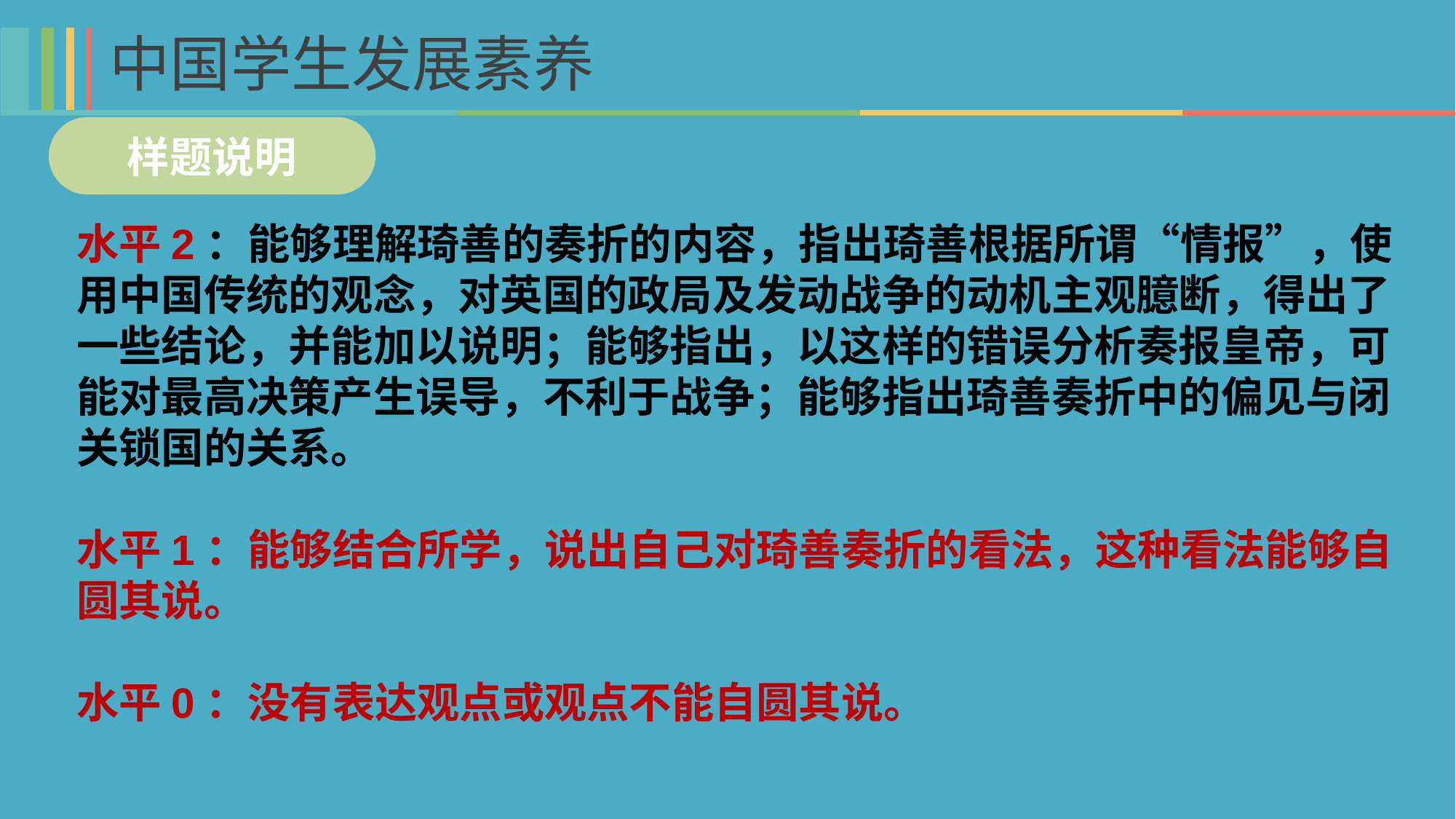

中国学生发展素养

样题说明
水平2：能够理解琦善的奏折的内容，指出琦善根据所谓“情报”，使用中国传统的观念，对英国的政局及发动战争的动机主观臆断，得出了一些结论，并能加以说明；能够指出，以这样的错误分析奏报皇帝，可能对最高决策产生误导，不利于战争；能够指出琦善奏折中的偏见与闭关锁国的关系。

水平1：能够结合所学，说出自己对琦善奏折的看法，这种看法能够自圆其说。

水平0：没有表达观点或观点不能自圆其说。